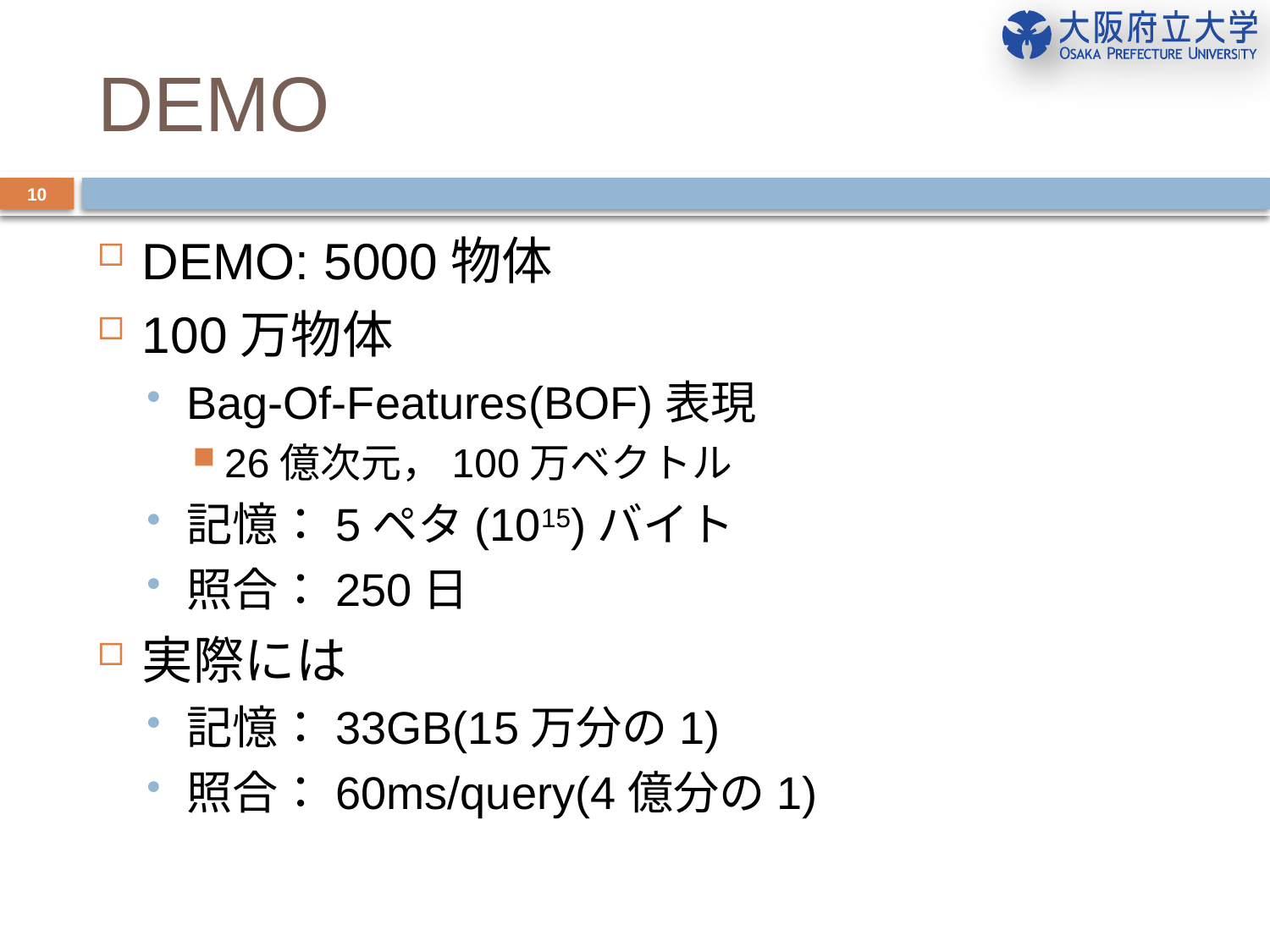

# DEMO
10
DEMO: 5000物体
100万物体
Bag-Of-Features(BOF)表現
26億次元，100万ベクトル
記憶：5ペタ(1015)バイト
照合：250日
実際には
記憶：33GB(15万分の1)
照合：60ms/query(4億分の1)